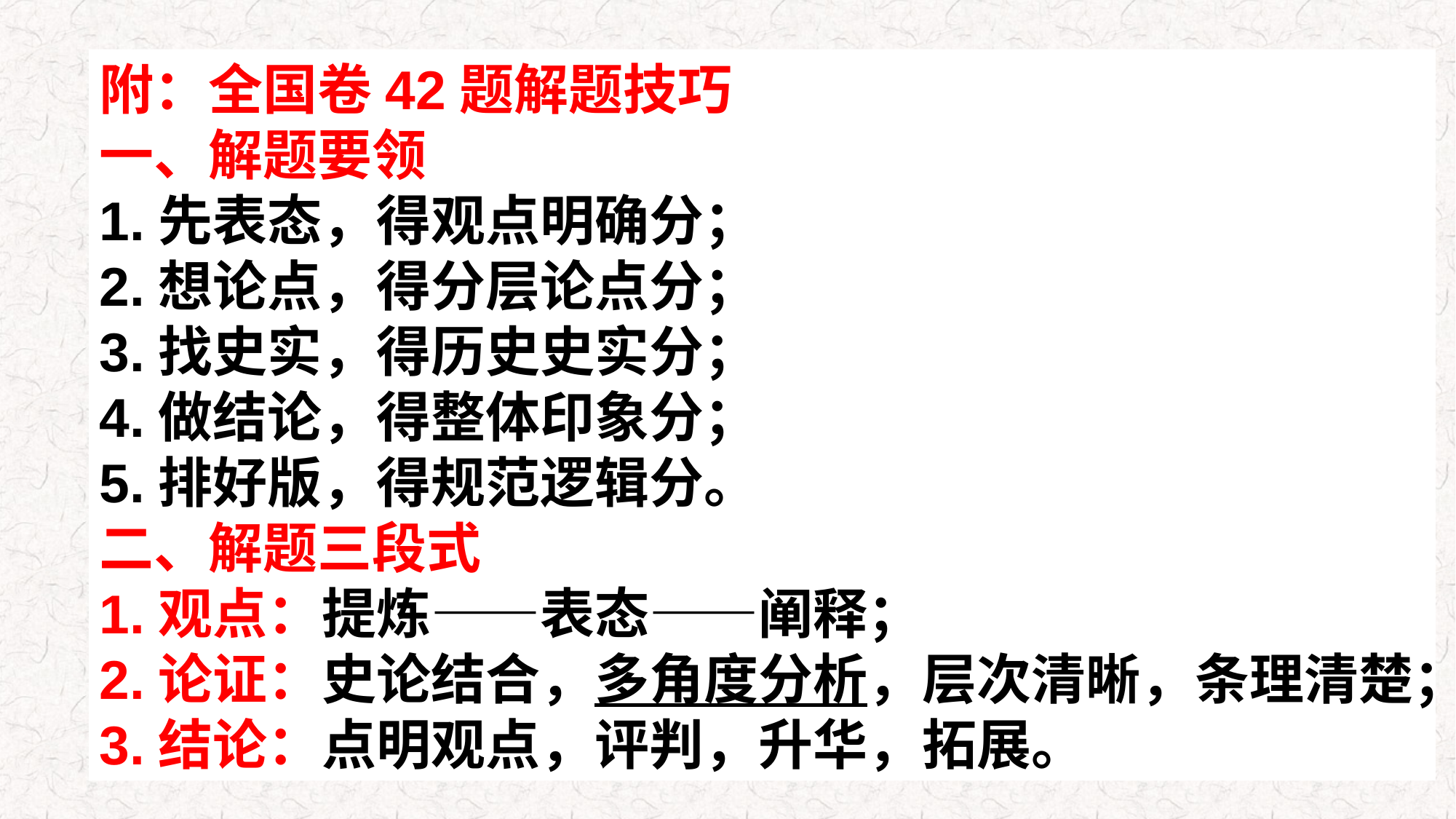

附：全国卷42题解题技巧
一、解题要领
1.先表态，得观点明确分；
2.想论点，得分层论点分；
3.找史实，得历史史实分；
4.做结论，得整体印象分；
5.排好版，得规范逻辑分。
二、解题三段式
1.观点：提炼——表态——阐释；
2.论证：史论结合，多角度分析，层次清晰，条理清楚；
3.结论：点明观点，评判，升华，拓展。